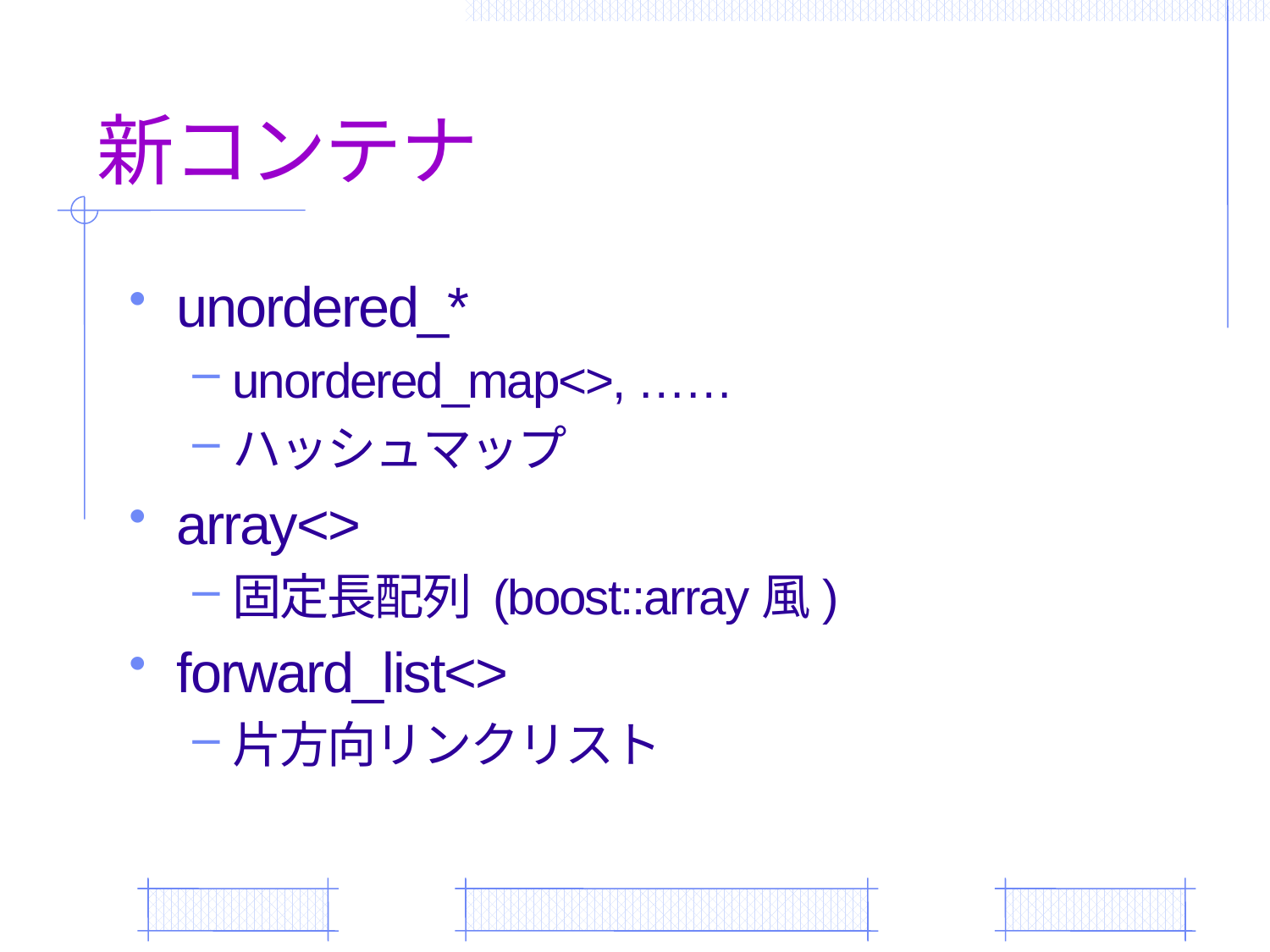

# 新コンテナ
unordered_*
unordered_map<>, ……
ハッシュマップ
array<>
固定長配列 (boost::array風)
forward_list<>
片方向リンクリスト